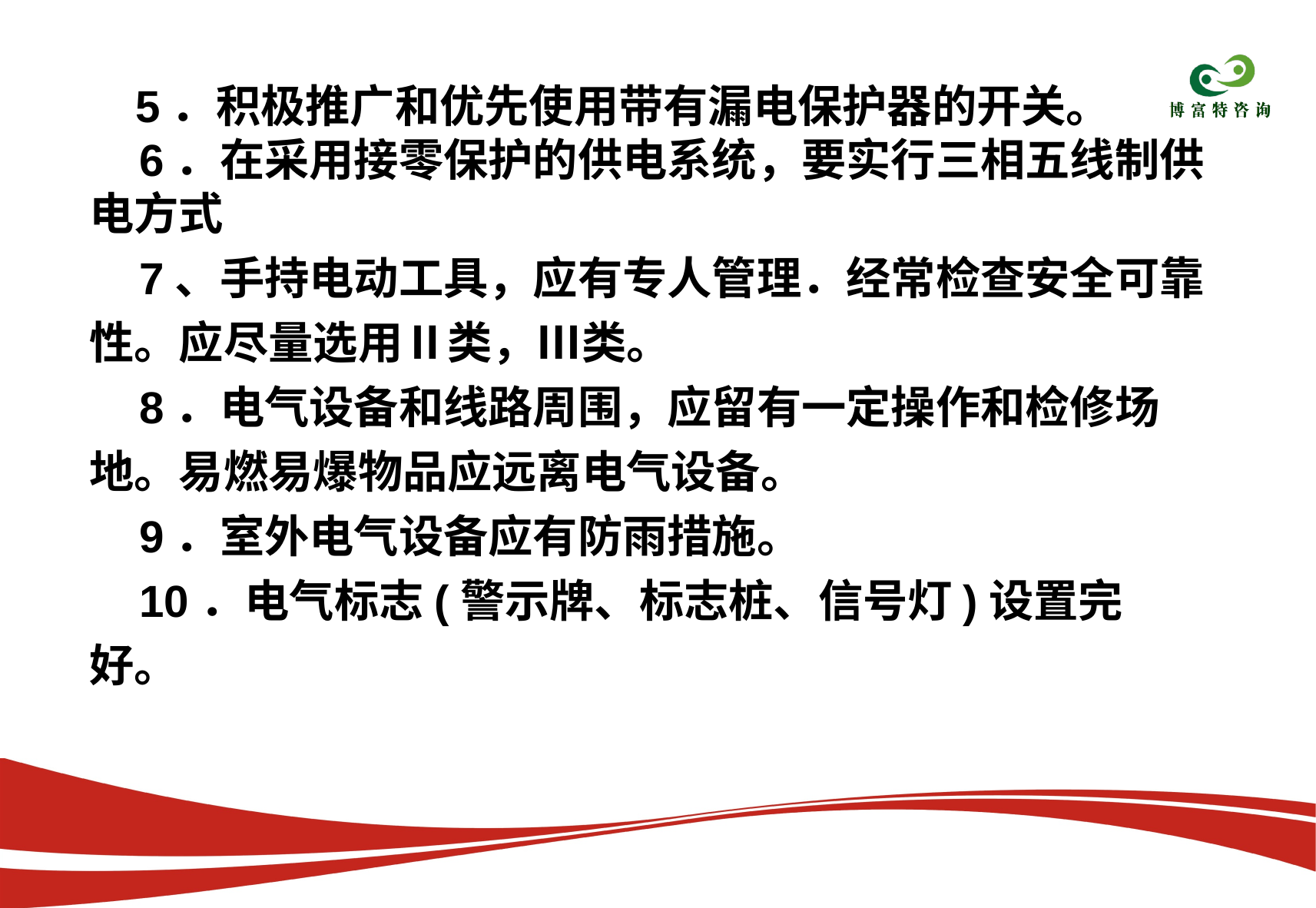

63
    5．积极推广和优先使用带有漏电保护器的开关。
    6．在采用接零保护的供电系统，要实行三相五线制供电方式
    7、手持电动工具，应有专人管理．经常检查安全可靠性。应尽量选用Ⅱ类，Ⅲ类。
    8．电气设备和线路周围，应留有一定操作和检修场地。易燃易爆物品应远离电气设备。
    9．室外电气设备应有防雨措施。
    10．电气标志(警示牌、标志桩、信号灯)设置完好。